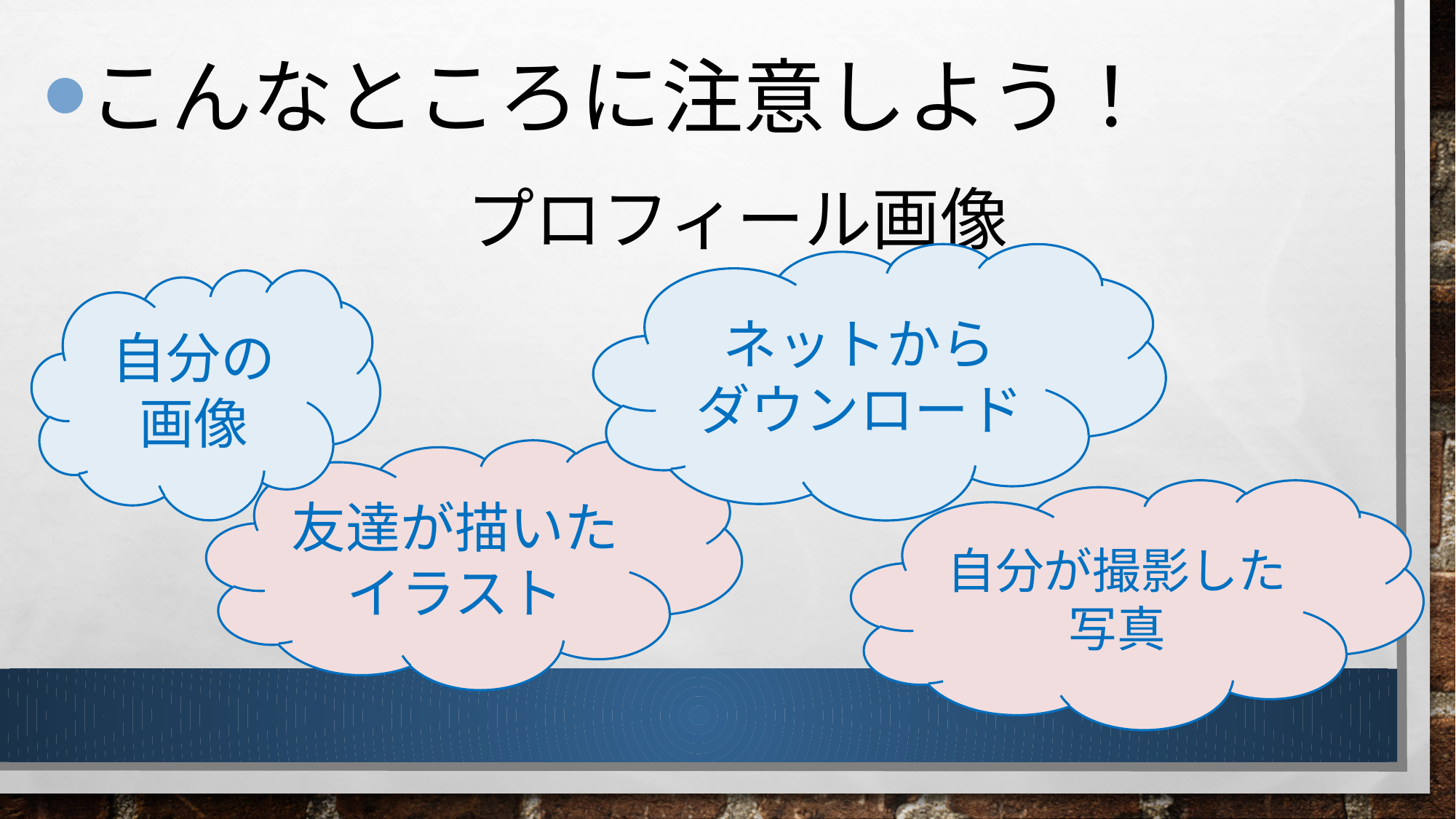

こんなところに注意しよう！
プロフィール画像
ネットから
ダウンロード
自分の画像
友達が描いたイラスト
自分が撮影した写真